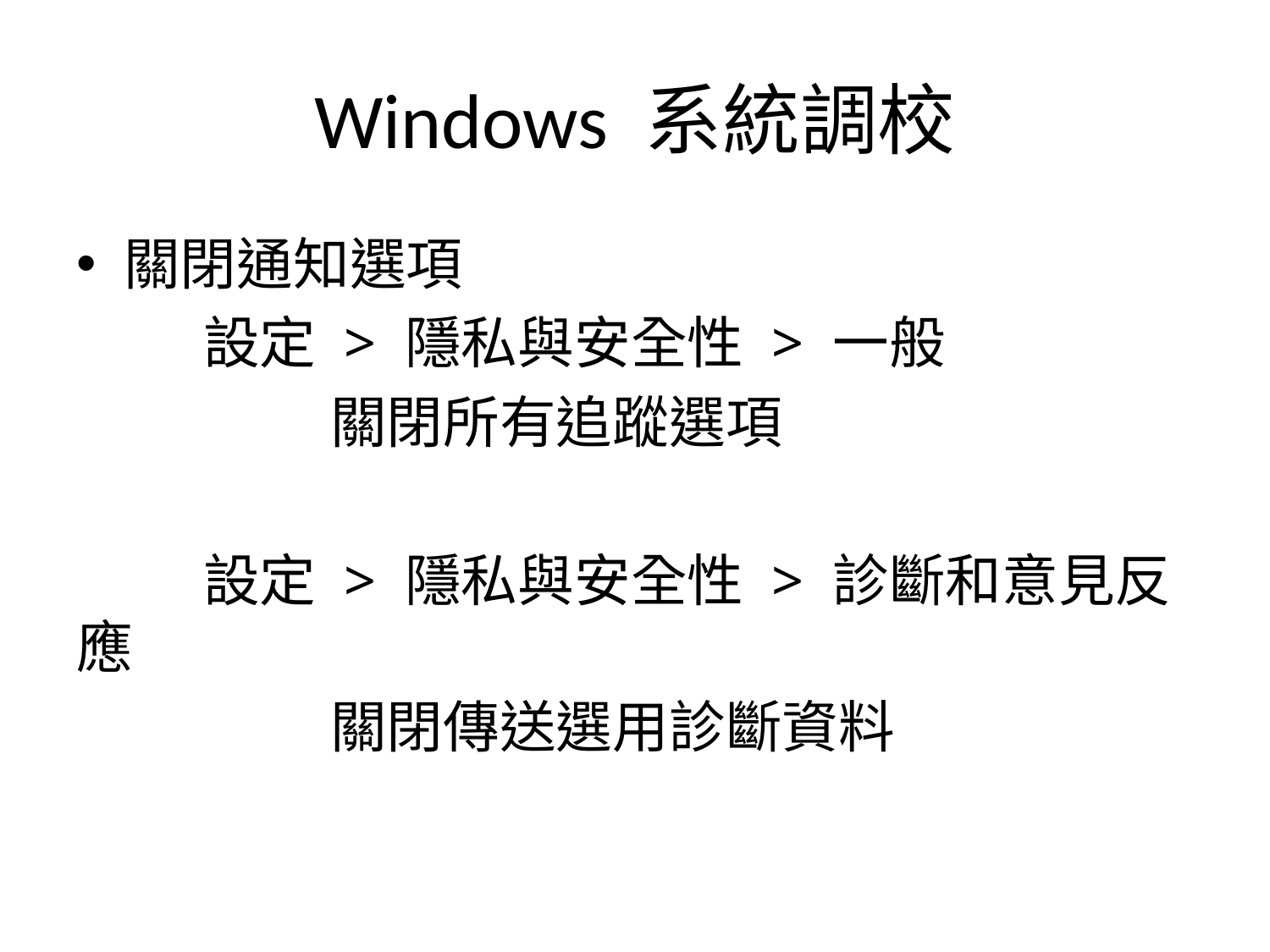

# Windows 系統調校
關閉通知選項
	設定 > 隱私與安全性 > 一般
		關閉所有追蹤選項

	設定 > 隱私與安全性 > 診斷和意見反應
		關閉傳送選用診斷資料